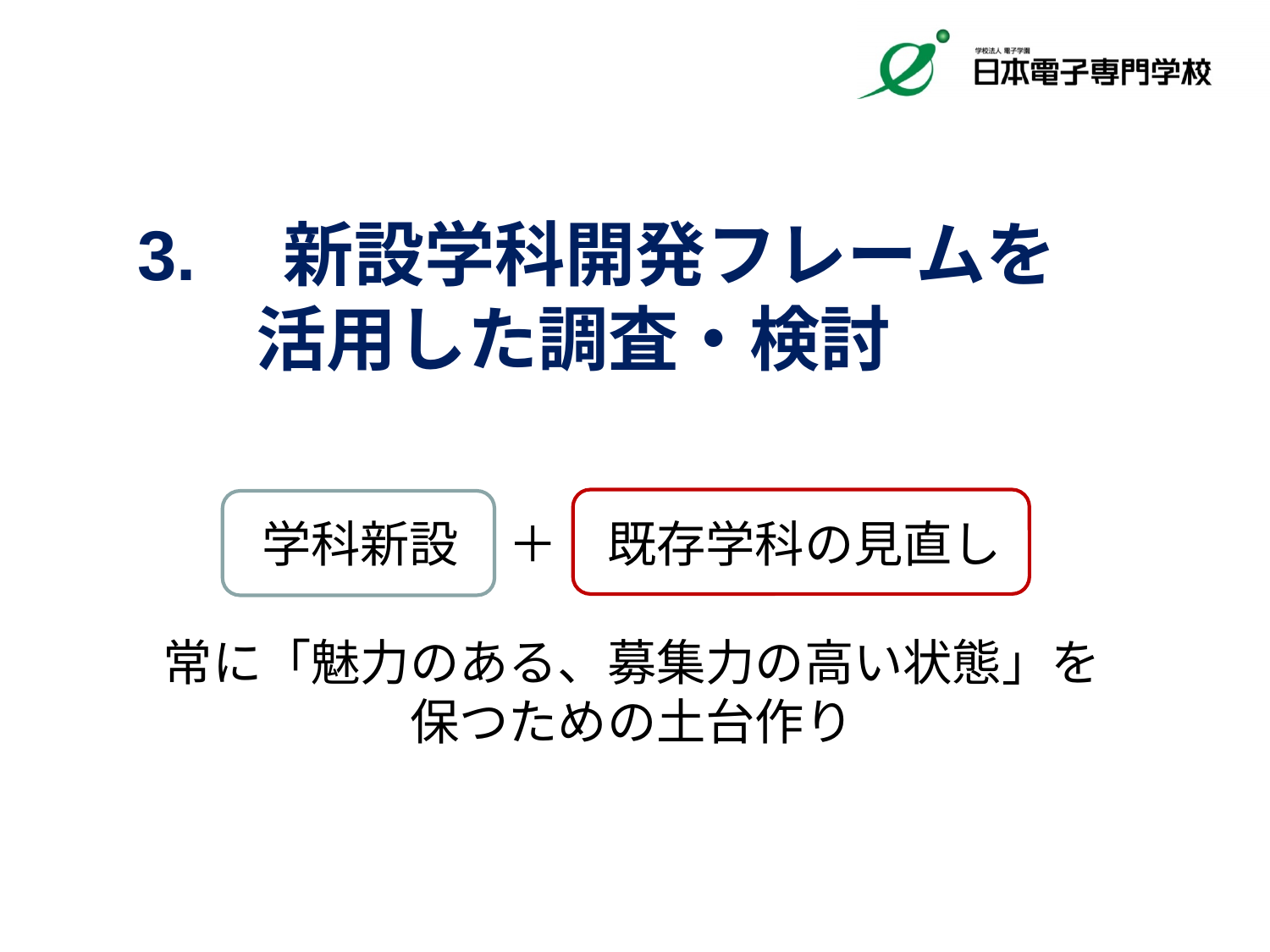

# 3.　新設学科開発フレームを 　   活用した調査・検討

学科新設　＋　既存学科の見直し

常に「魅力のある、募集力の高い状態」を
保つための土台作り